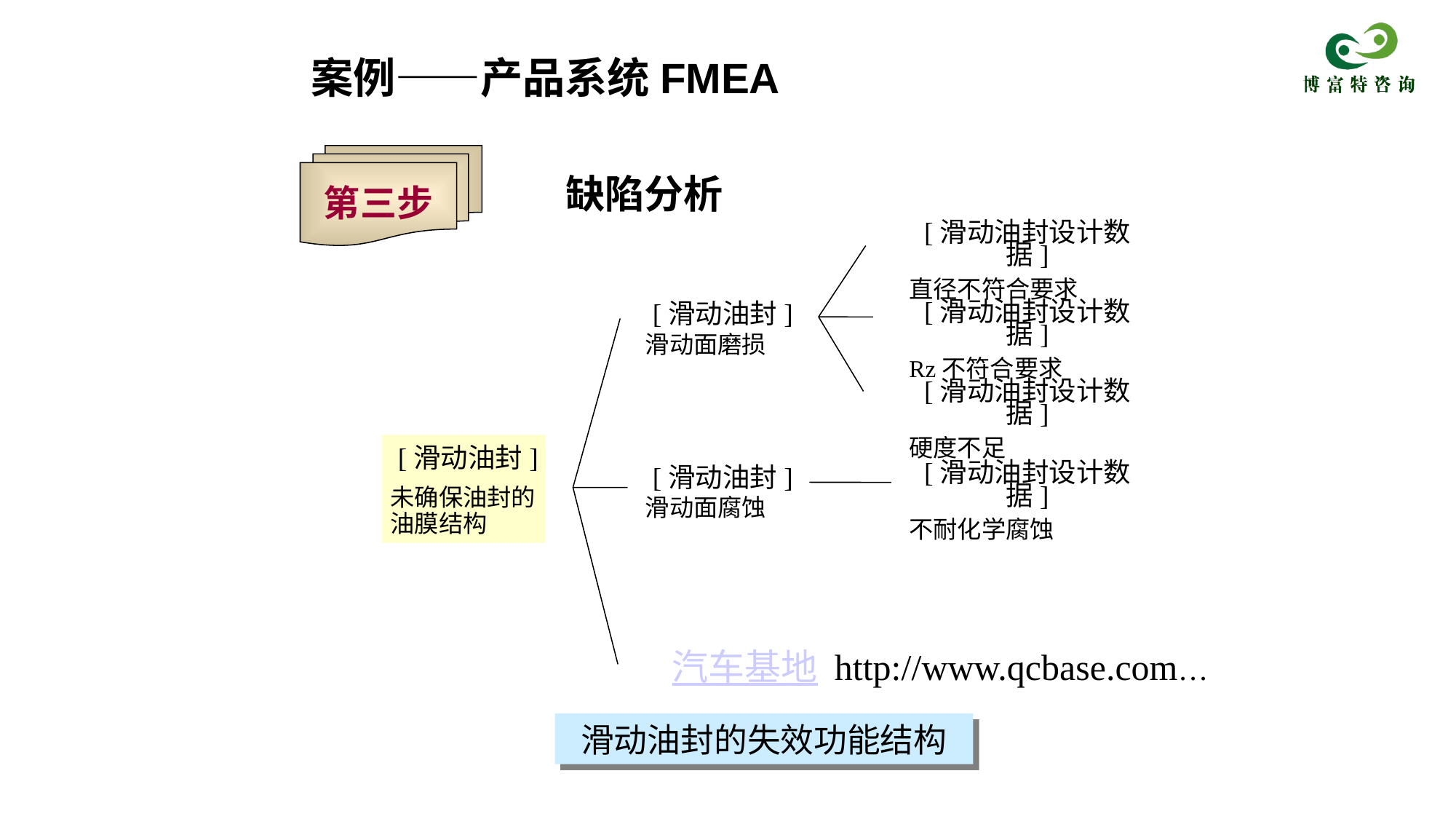

案例——产品系统FMEA
第三步
缺陷分析
[滑动油封设计数据]
直径不符合要求

[滑动油封]
滑动面磨损
[滑动油封设计数据]
Rz不符合要求

[滑动油封设计数据]
硬度不足
[滑动油封]
未确保油封的油膜结构
[滑动油封]
滑动面腐蚀
[滑动油封设计数据]
不耐化学腐蚀

汽车基地 http://www.qcbase.com…
滑动油封的失效功能结构